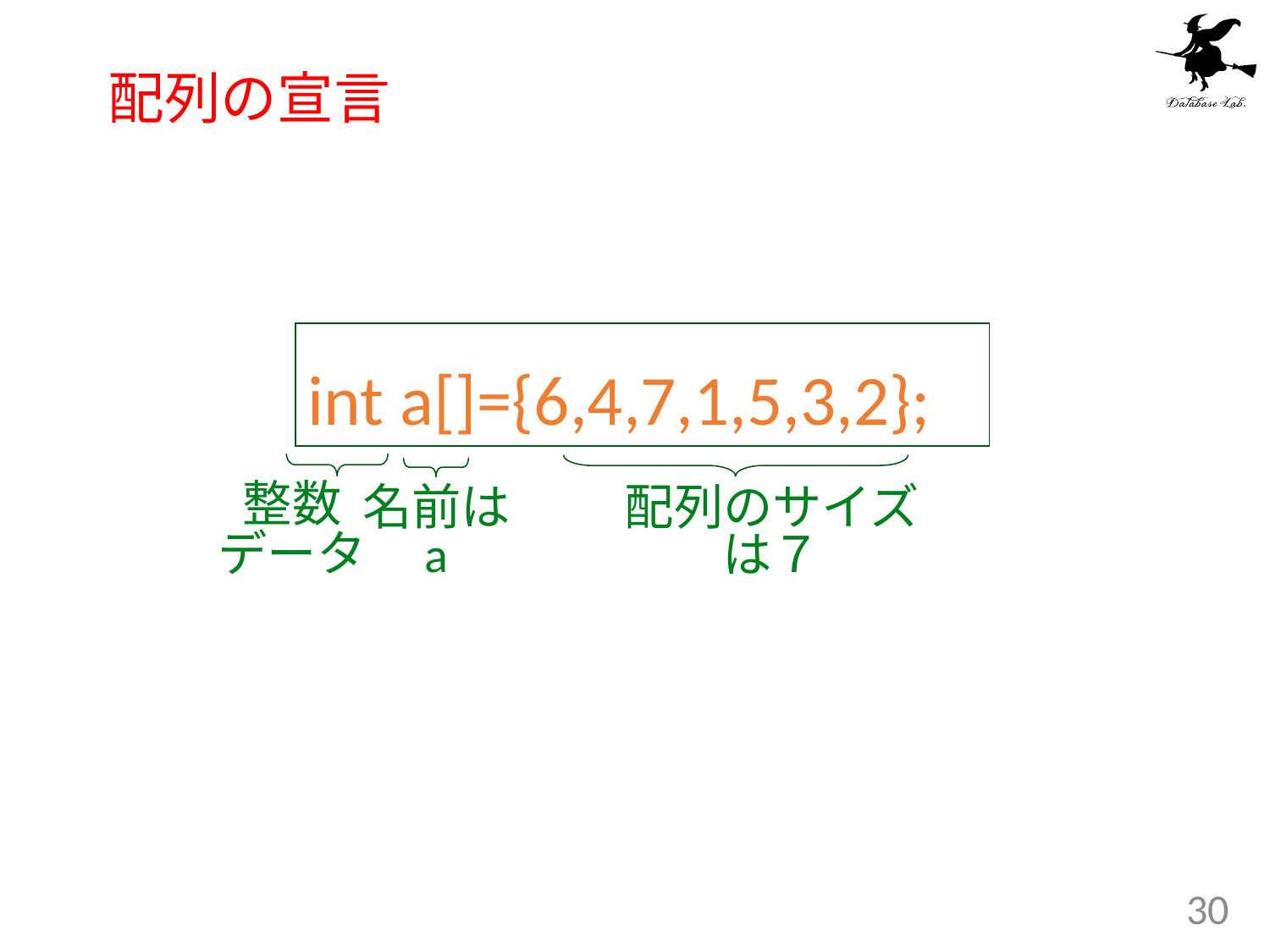

# 配列の宣言

int a[]={6,4,7,1,5,3,2};

整数
データ
名前は
a
配列のサイズ
は７

30